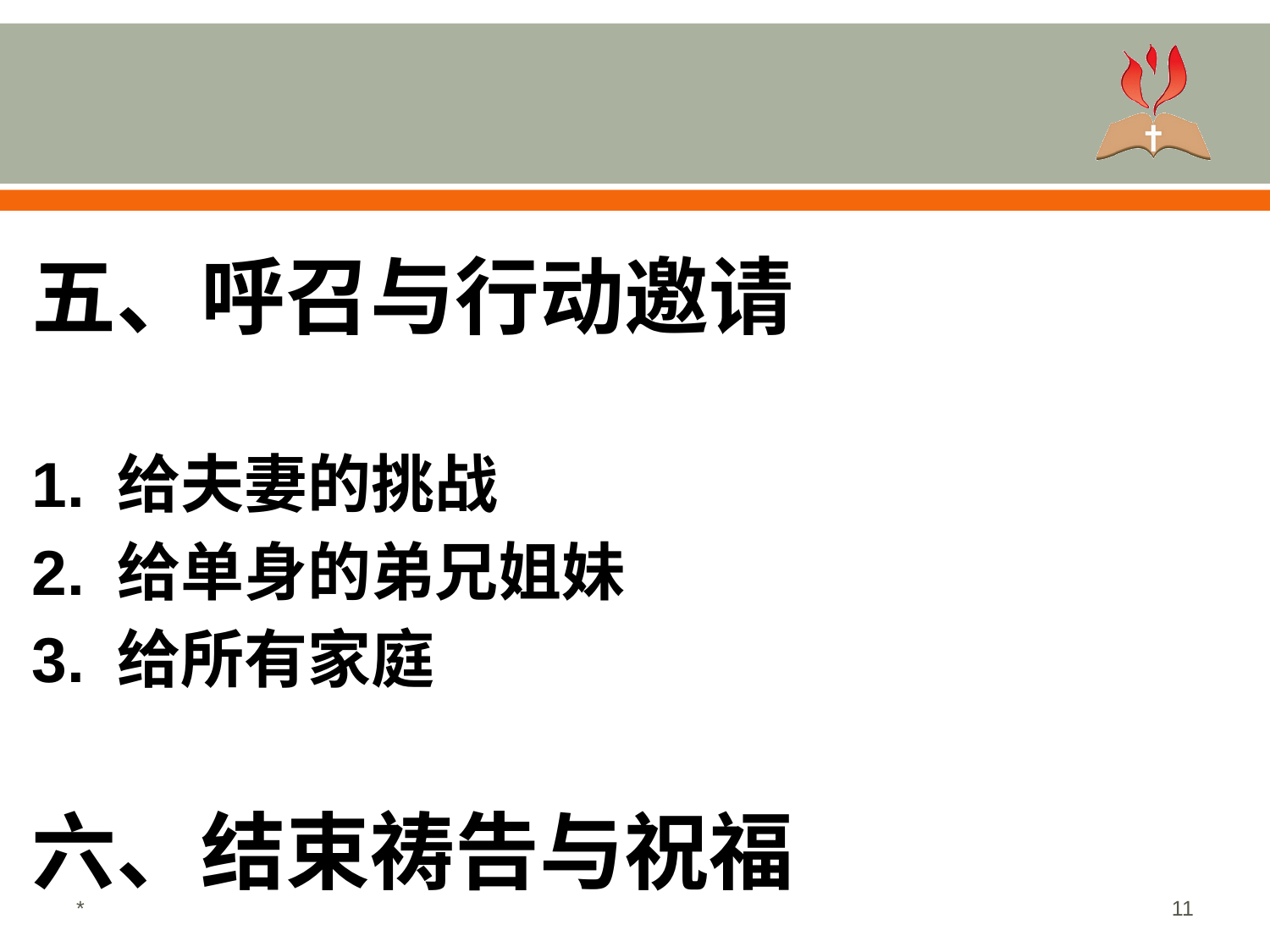

#
五、呼召与行动邀请

1. 给夫妻的挑战
2. 给单身的弟兄姐妹
3. 给所有家庭

六、结束祷告与祝福

*
11